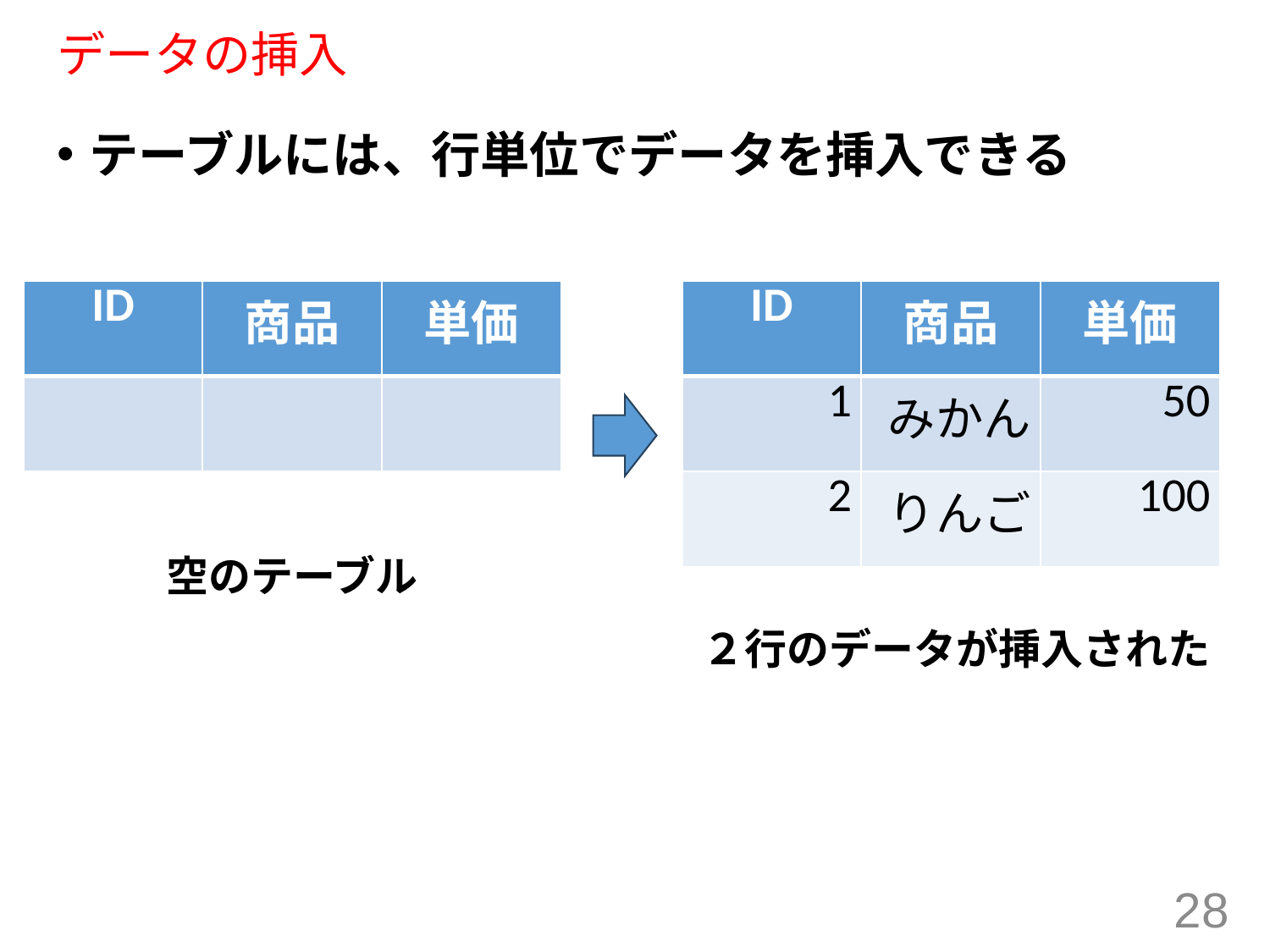

# データの挿入
テーブルには、行単位でデータを挿入できる
| ID | 商品 | 単価 |
| --- | --- | --- |
|  |  |  |
| ID | 商品 | 単価 |
| --- | --- | --- |
| 1 | みかん | 50 |
| 2 | りんご | 100 |

空のテーブル
２行のデータが挿入された
28